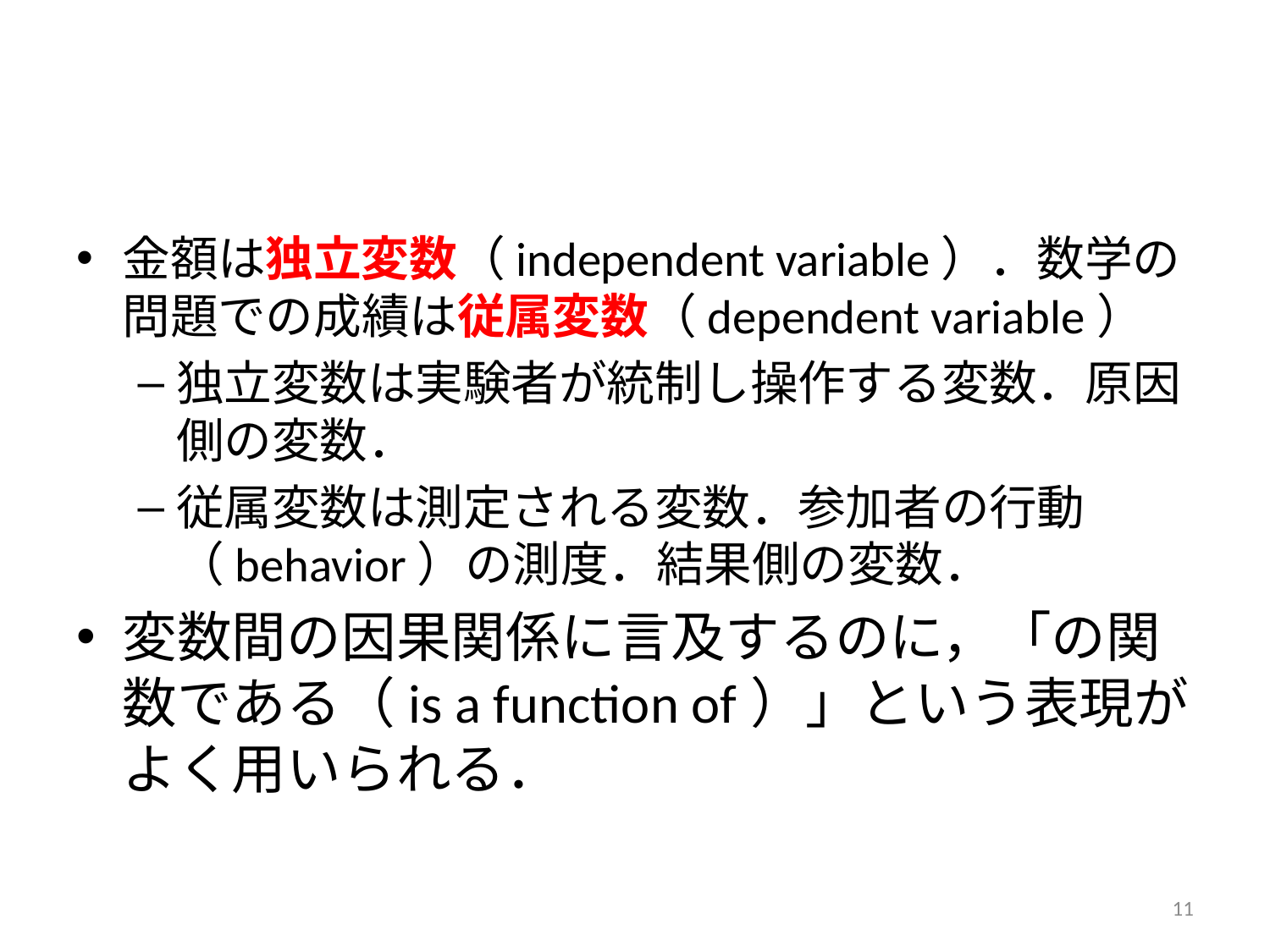

#
金額は独立変数（independent variable）．数学の問題での成績は従属変数（dependent variable）
独立変数は実験者が統制し操作する変数．原因側の変数．
従属変数は測定される変数．参加者の行動（behavior）の測度．結果側の変数．
変数間の因果関係に言及するのに，「の関数である（is a function of）」という表現がよく用いられる．
11